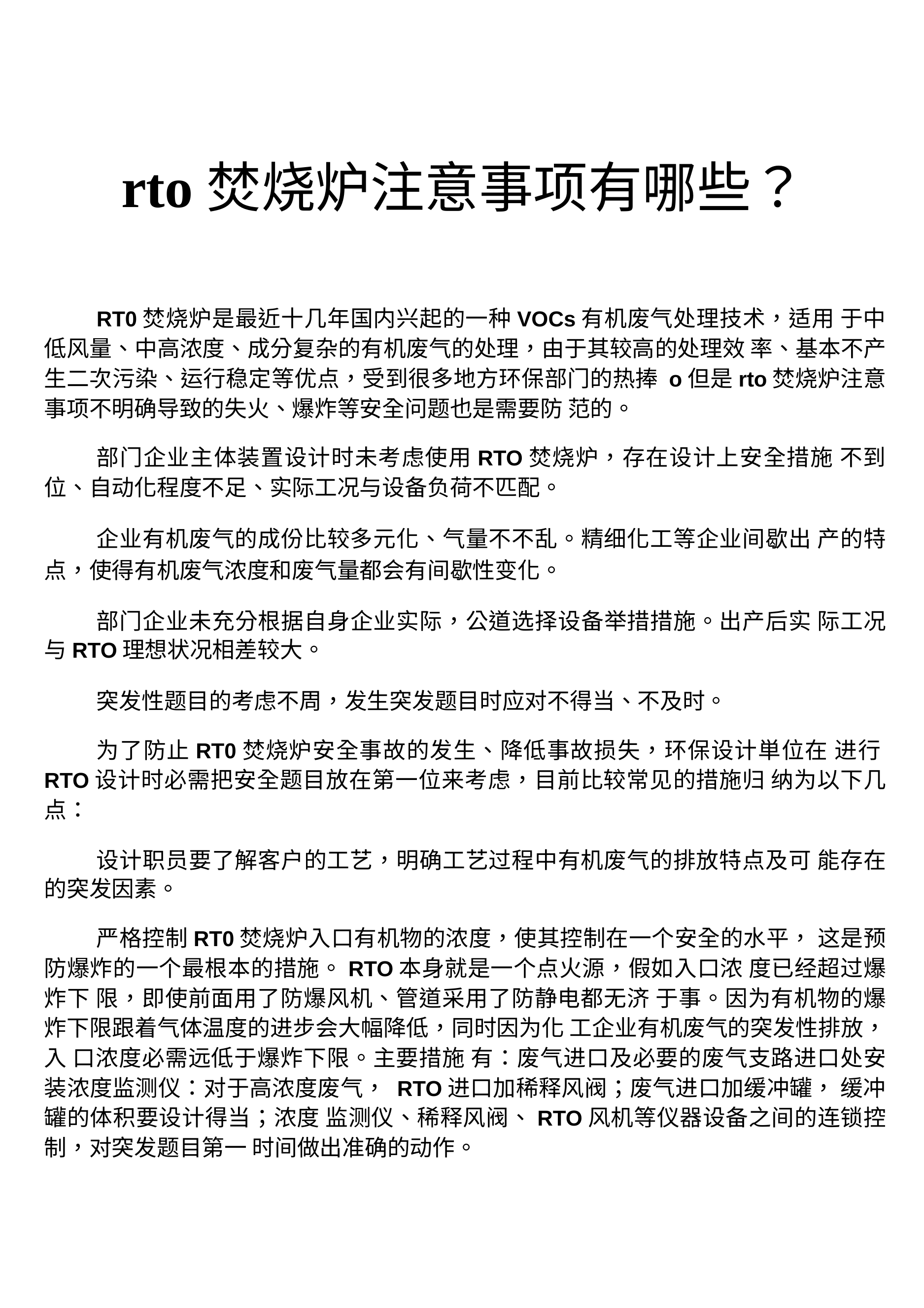

rto焚烧炉注意事项有哪些？
RT0焚烧炉是最近十几年国内兴起的一种VOCs有机废气处理技术，适用 于中低风量、中高浓度、成分复杂的有机废气的处理，由于其较高的处理效 率、基本不产生二次污染、运行稳定等优点，受到很多地方环保部门的热捧 o但是rto焚烧炉注意事项不明确导致的失火、爆炸等安全问题也是需要防 范的。
部门企业主体装置设计时未考虑使用RTO焚烧炉，存在设计上安全措施 不到位、自动化程度不足、实际工况与设备负荷不匹配。
企业有机废气的成份比较多元化、气量不不乱。精细化工等企业间歇出 产的特点，使得有机废气浓度和废气量都会有间歇性变化。
部门企业未充分根据自身企业实际，公道选择设备举措措施。出产后实 际工况与RTO理想状况相差较大。
突发性题目的考虑不周，发生突发题目时应对不得当、不及时。
为了防止RT0焚烧炉安全事故的发生、降低事故损失，环保设计単位在 进行RTO设计时必需把安全题目放在第一位来考虑，目前比较常见的措施归 纳为以下几点：
设计职员要了解客户的工艺，明确工艺过程中有机废气的排放特点及可 能存在的突发因素。
严格控制RT0焚烧炉入口有机物的浓度，使其控制在一个安全的水平， 这是预防爆炸的一个最根本的措施。RTO本身就是一个点火源，假如入口浓 度已经超过爆炸下 限，即使前面用了防爆风机、管道采用了防静电都无济 于事。因为有机物的爆炸下限跟着气体温度的进步会大幅降低，同时因为化 工企业有机废气的突发性排放，入 口浓度必需远低于爆炸下限。主要措施 有：废气进口及必要的废气支路进口处安装浓度监测仪：对于高浓度废气， RTO进口加稀释风阀；废气进口加缓冲罐， 缓冲罐的体积要设计得当；浓度 监测仪、稀释风阀、RTO风机等仪器设备之间的连锁控制，对突发题目第一 时间做出准确的动作。